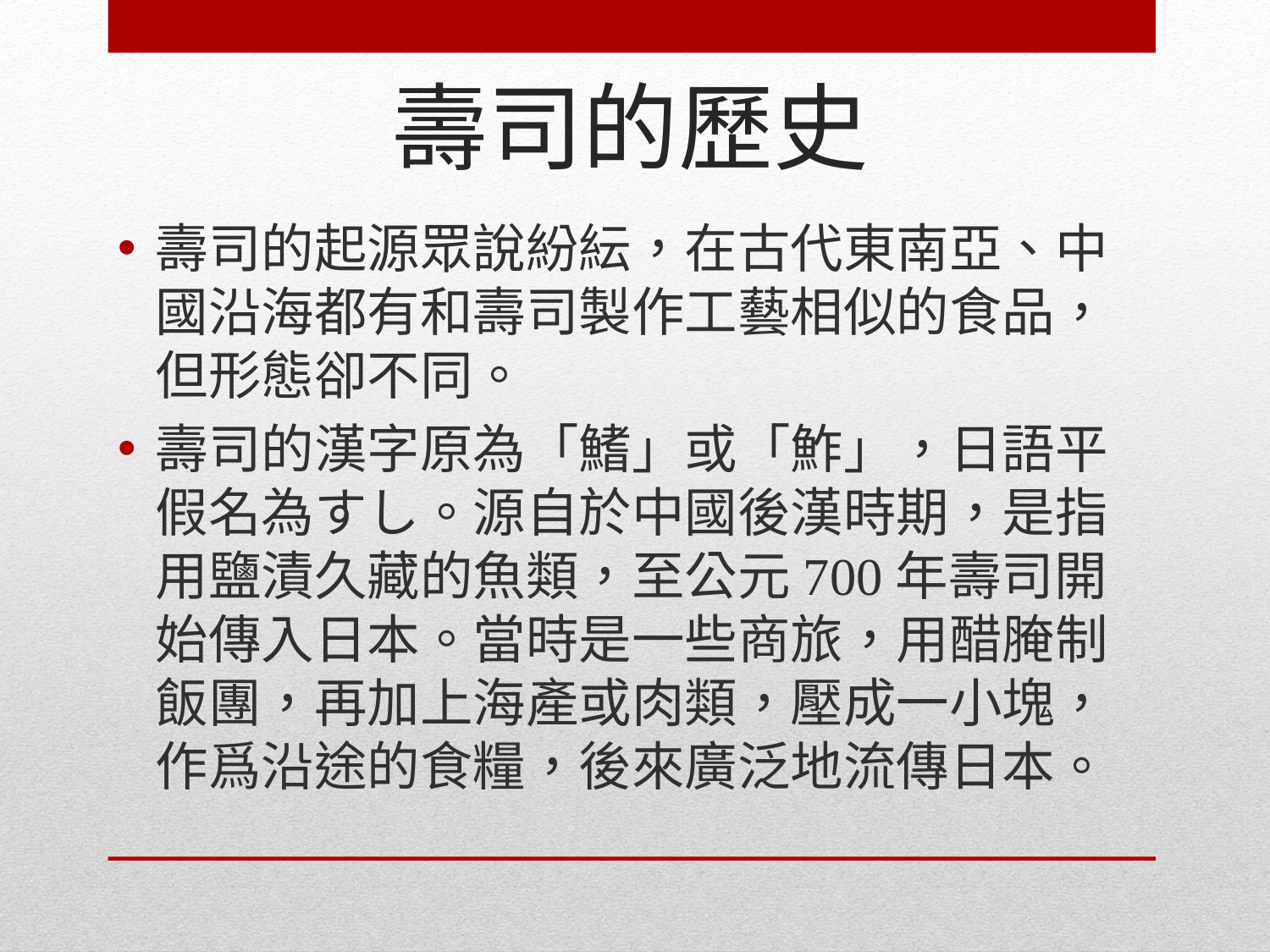

# 壽司的歷史
壽司的起源眾說紛紜，在古代東南亞、中國沿海都有和壽司製作工藝相似的食品，但形態卻不同。
壽司的漢字原為「鰭」或「鮓」，日語平假名為すし。源自於中國後漢時期，是指用鹽漬久藏的魚類，至公元700年壽司開始傳入日本。當時是一些商旅，用醋腌制飯團，再加上海產或肉類，壓成一小塊，作爲沿途的食糧，後來廣泛地流傳日本。